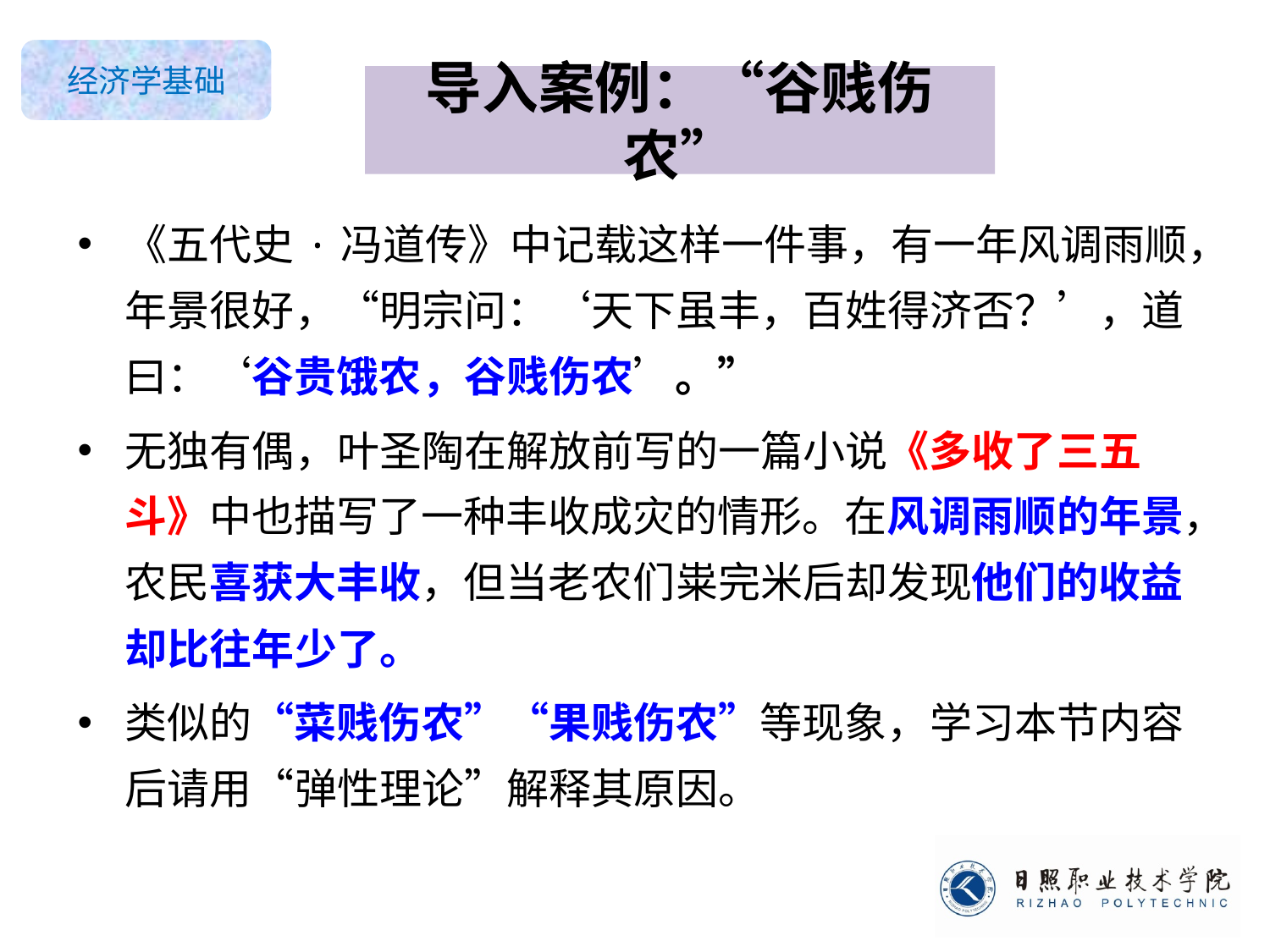

# 导入案例：“谷贱伤农”
《五代史·冯道传》中记载这样一件事，有一年风调雨顺，年景很好，“明宗问：‘天下虽丰，百姓得济否？’，道曰：‘谷贵饿农，谷贱伤农’。”
无独有偶，叶圣陶在解放前写的一篇小说《多收了三五斗》中也描写了一种丰收成灾的情形。在风调雨顺的年景，农民喜获大丰收，但当老农们粜完米后却发现他们的收益却比往年少了。
类似的“菜贱伤农”“果贱伤农”等现象，学习本节内容后请用“弹性理论”解释其原因。